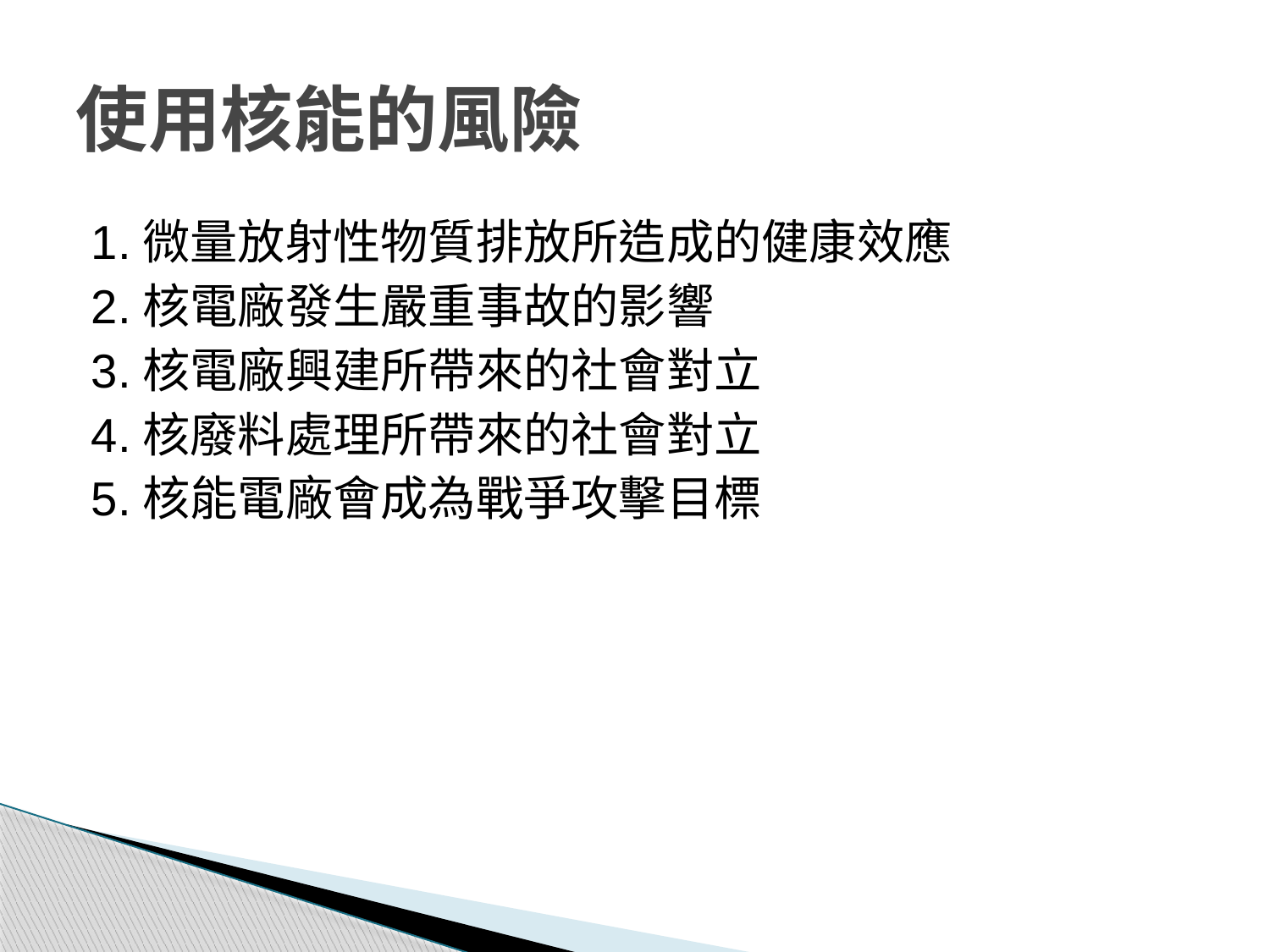

# 使用核能的風險
1.微量放射性物質排放所造成的健康效應
2.核電廠發生嚴重事故的影響
3.核電廠興建所帶來的社會對立
4.核廢料處理所帶來的社會對立
5.核能電廠會成為戰爭攻擊目標